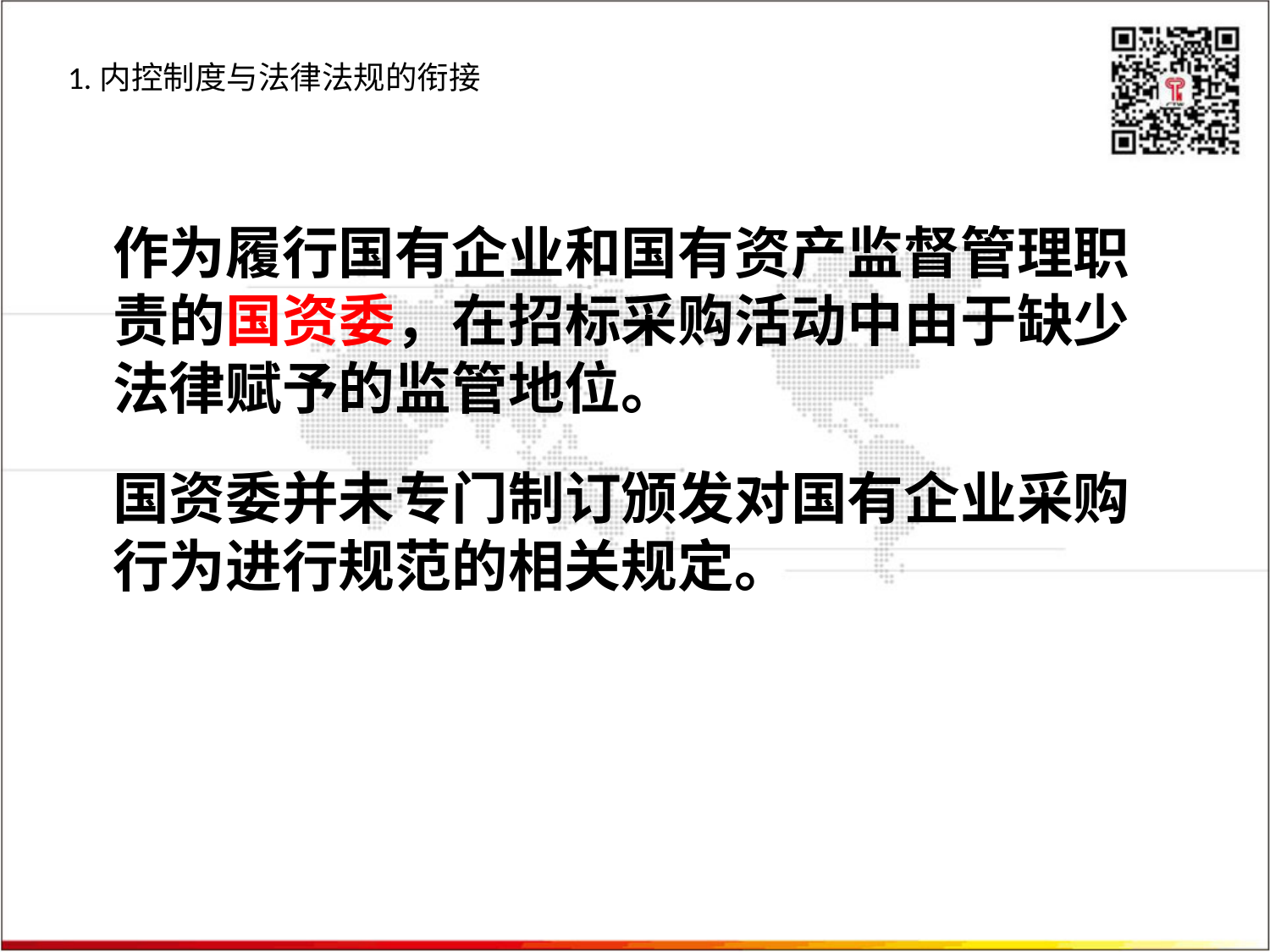

1.内控制度与法律法规的衔接标投标争议的解决
作为履行国有企业和国有资产监督管理职责的国资委，在招标采购活动中由于缺少法律赋予的监管地位。
国资委并未专门制订颁发对国有企业采购行为进行规范的相关规定。